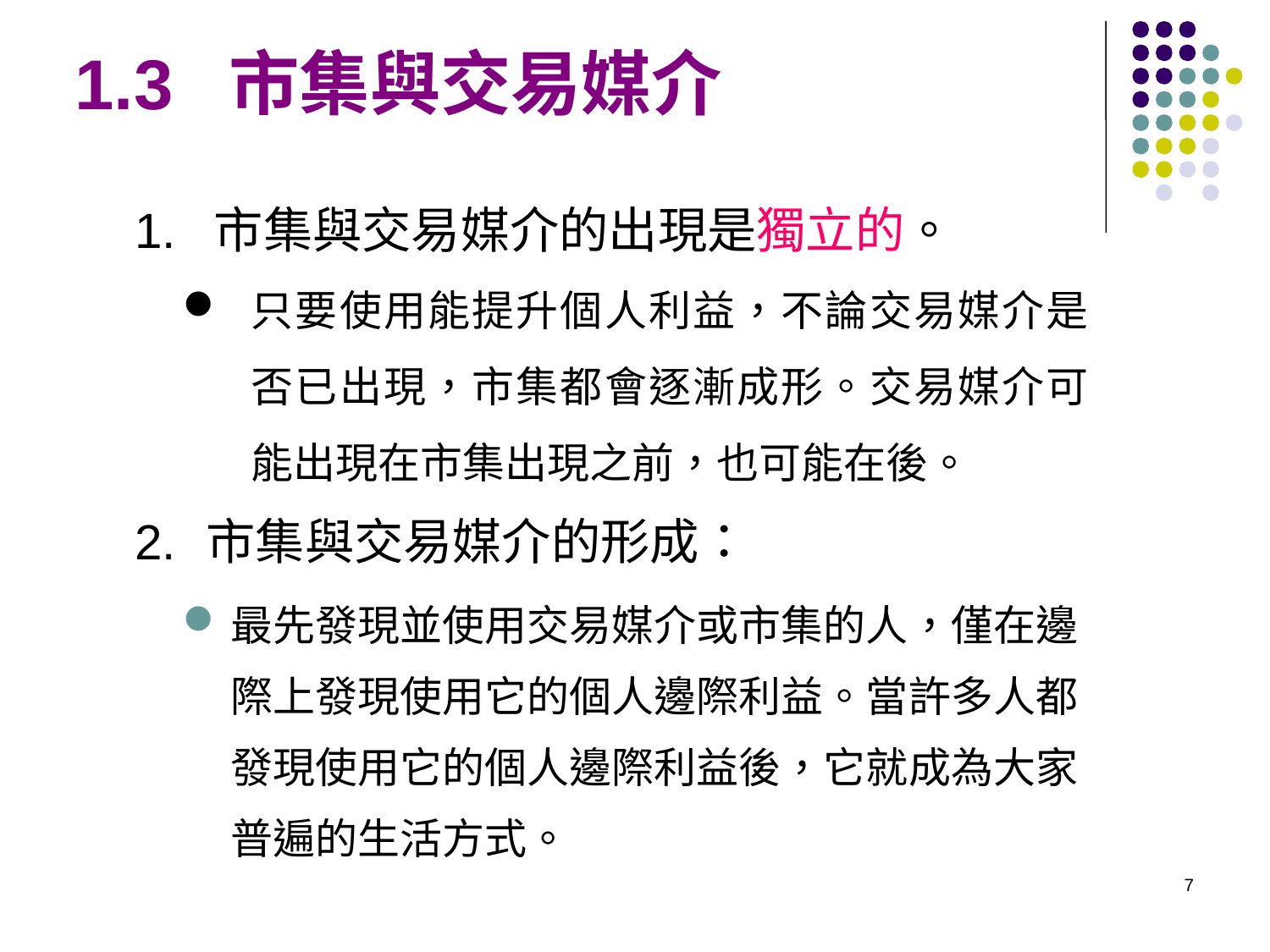

# 1.3  市集與交易媒介
市集與交易媒介的出現是獨立的。
只要使用能提升個人利益，不論交易媒介是否已出現，市集都會逐漸成形。交易媒介可能出現在市集出現之前，也可能在後。
市集與交易媒介的形成：
最先發現並使用交易媒介或市集的人，僅在邊際上發現使用它的個人邊際利益。當許多人都發現使用它的個人邊際利益後，它就成為大家普遍的生活方式。
7